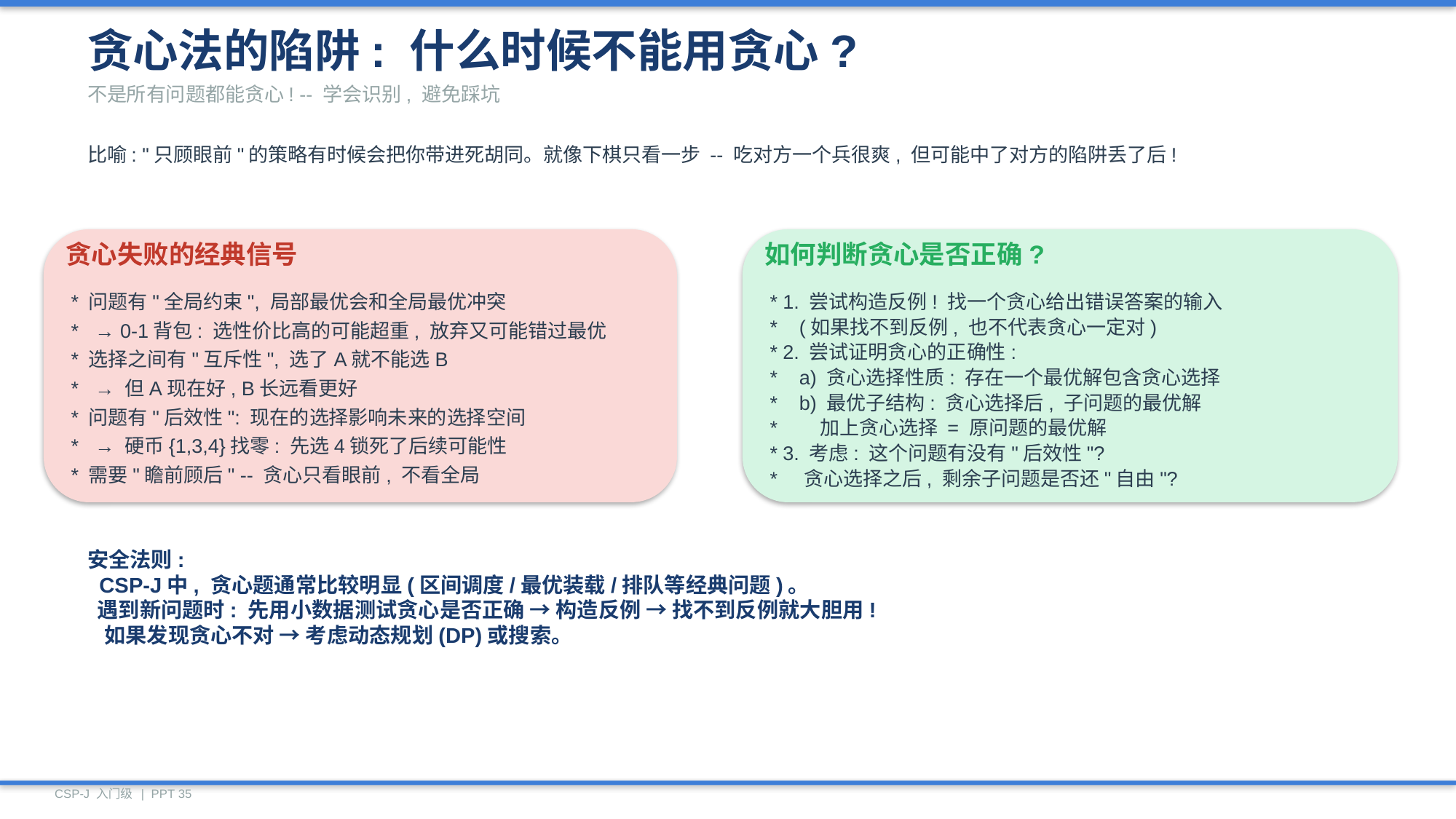

贪心法的陷阱: 什么时候不能用贪心?
不是所有问题都能贪心! -- 学会识别, 避免踩坑
比喻: "只顾眼前"的策略有时候会把你带进死胡同。就像下棋只看一步 -- 吃对方一个兵很爽, 但可能中了对方的陷阱丢了后!

贪心失败的经典信号
如何判断贪心是否正确?
* 问题有"全局约束", 局部最优会和全局最优冲突
* 1. 尝试构造反例! 找一个贪心给出错误答案的输入
*    (如果找不到反例, 也不代表贪心一定对)
*   → 0-1背包: 选性价比高的可能超重, 放弃又可能错过最优
* 2. 尝试证明贪心的正确性:
* 选择之间有"互斥性", 选了A就不能选B
*    a) 贪心选择性质: 存在一个最优解包含贪心选择
*   → 但A现在好, B长远看更好
*    b) 最优子结构: 贪心选择后, 子问题的最优解
* 问题有"后效性": 现在的选择影响未来的选择空间
*       加上贪心选择 = 原问题的最优解
*   → 硬币{1,3,4}找零: 先选4锁死了后续可能性
* 3. 考虑: 这个问题有没有"后效性"?
* 需要"瞻前顾后" -- 贪心只看眼前, 不看全局
*    贪心选择之后, 剩余子问题是否还"自由"?
安全法则:
  CSP-J中, 贪心题通常比较明显(区间调度/最优装载/排队等经典问题)。
  遇到新问题时: 先用小数据测试贪心是否正确 → 构造反例 → 找不到反例就大胆用!
  如果发现贪心不对 → 考虑动态规划(DP)或搜索。

CSP-J 入门级  |  PPT 35